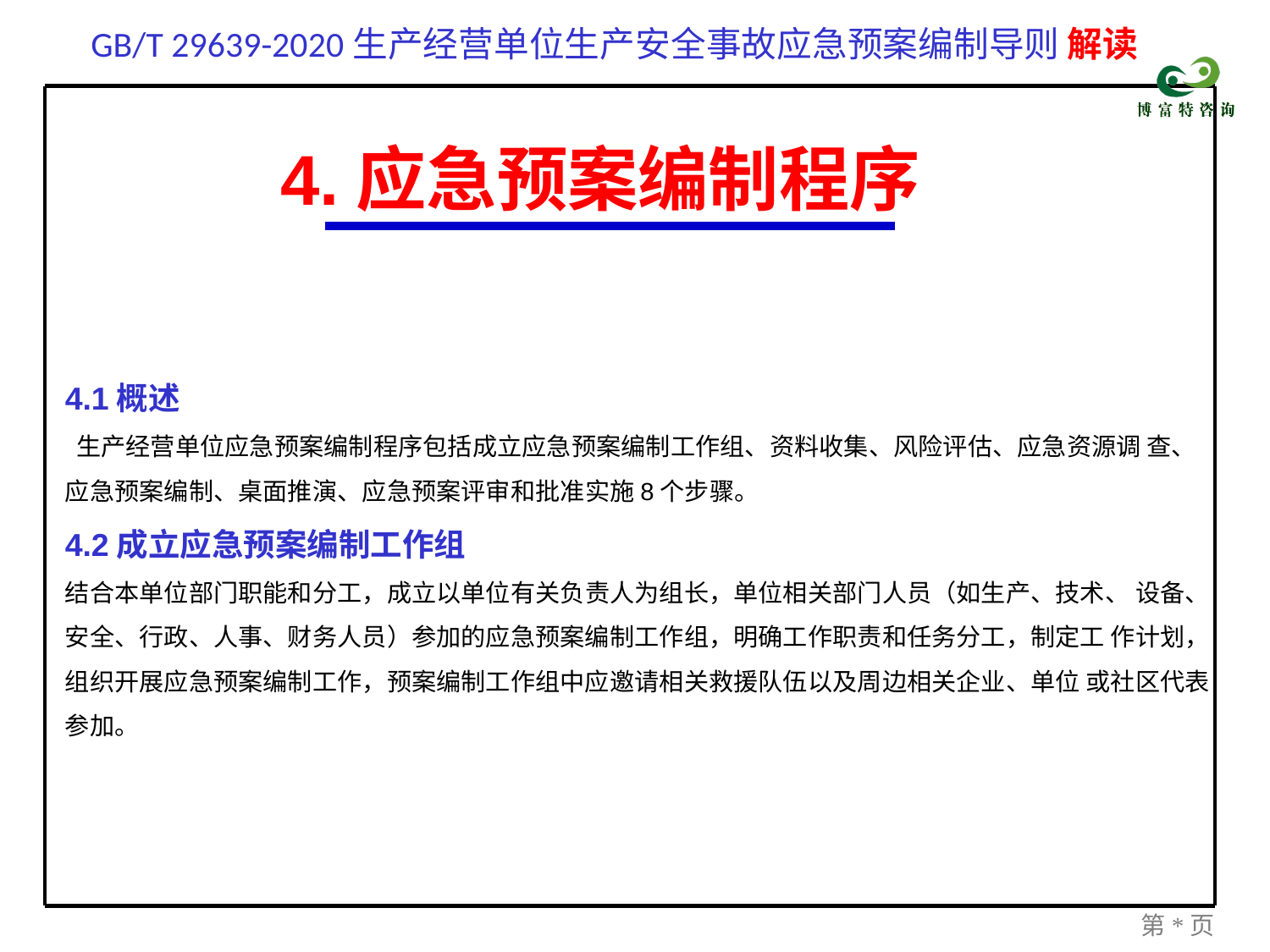

4.应急预案编制程序
4.1概述
 生产经营单位应急预案编制程序包括成立应急预案编制工作组、资料收集、风险评估、应急资源调 查、应急预案编制、桌面推演、应急预案评审和批准实施8个步骤。
4.2成立应急预案编制工作组
结合本单位部门职能和分工，成立以单位有关负责人为组长，单位相关部门人员（如生产、技术、 设备、安全、行政、人事、财务人员）参加的应急预案编制工作组，明确工作职责和任务分工，制定工 作计划，组织开展应急预案编制工作，预案编制工作组中应邀请相关救援队伍以及周边相关企业、单位 或社区代表参加。